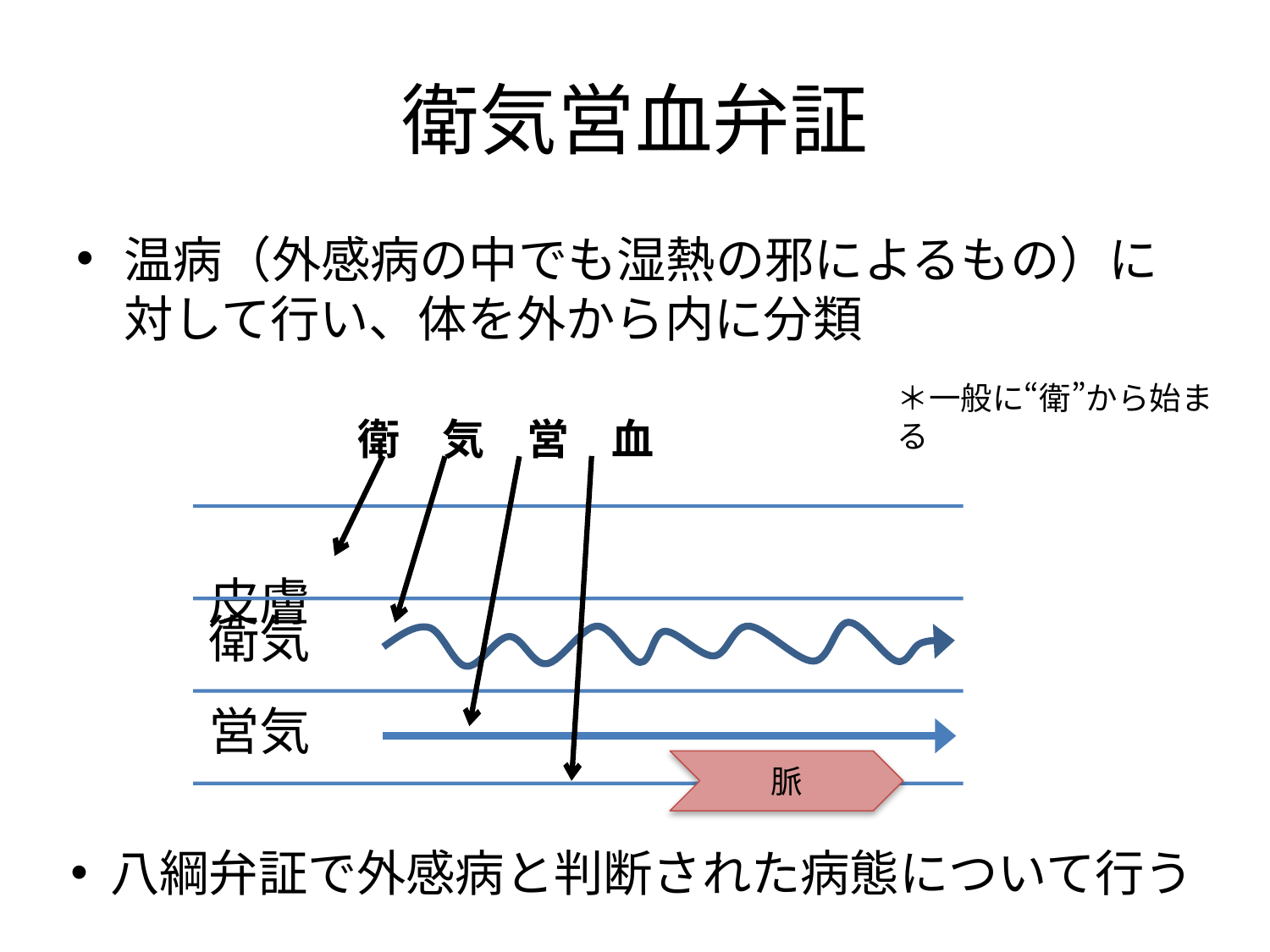

# 衛気営血弁証
温病（外感病の中でも湿熱の邪によるもの）に対して行い、体を外から内に分類
＊一般に“衛”から始まる
衛　気　営　血
　　　　　　　　　　　　　　皮膚
衛気
営気

脈
八綱弁証で外感病と判断された病態について行う